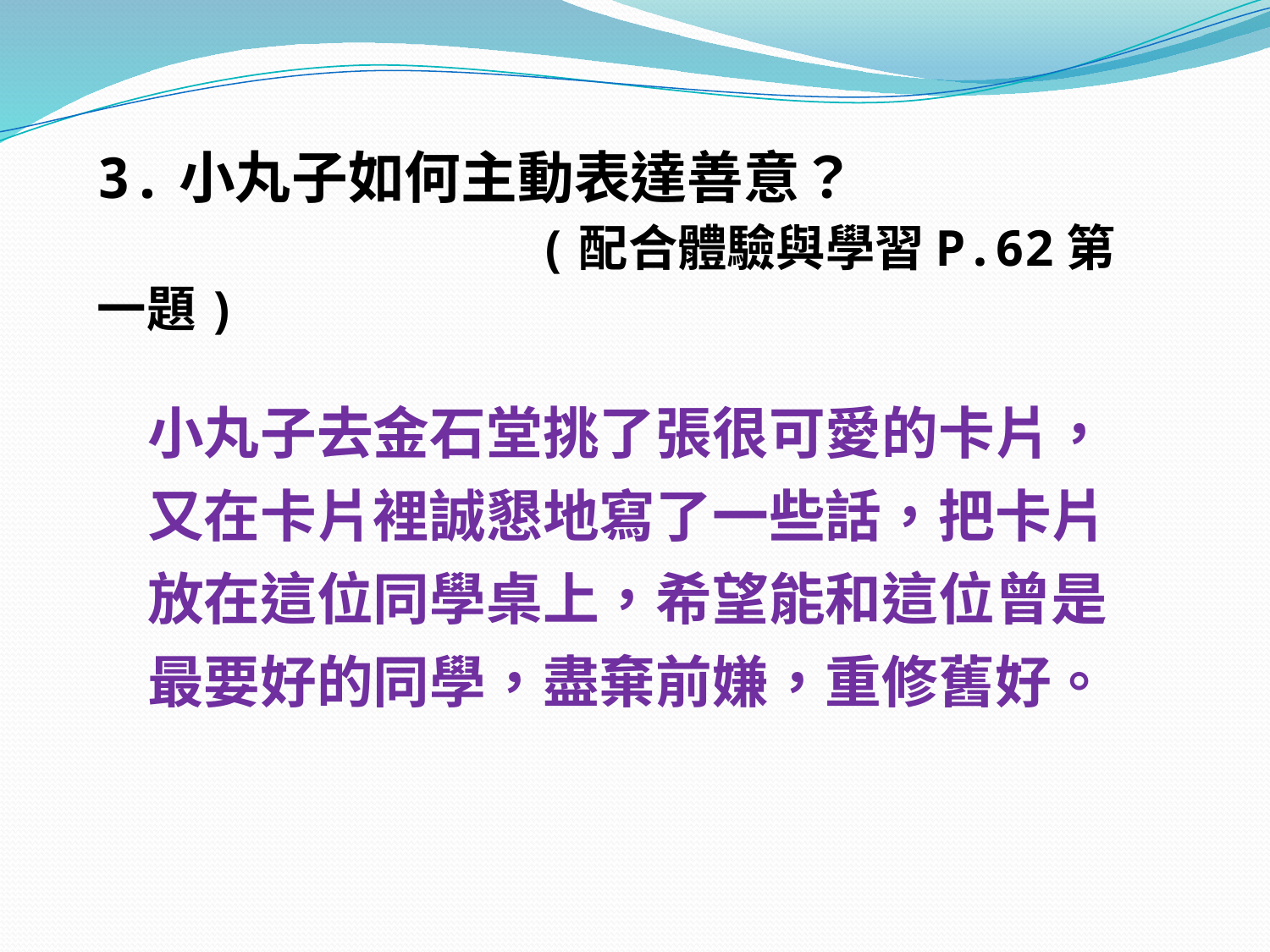

3.小丸子如何主動表達善意？
             (配合體驗與學習P.62第一題)
小丸子去金石堂挑了張很可愛的卡片，又在卡片裡誠懇地寫了一些話，把卡片放在這位同學桌上，希望能和這位曾是最要好的同學，盡棄前嫌，重修舊好。